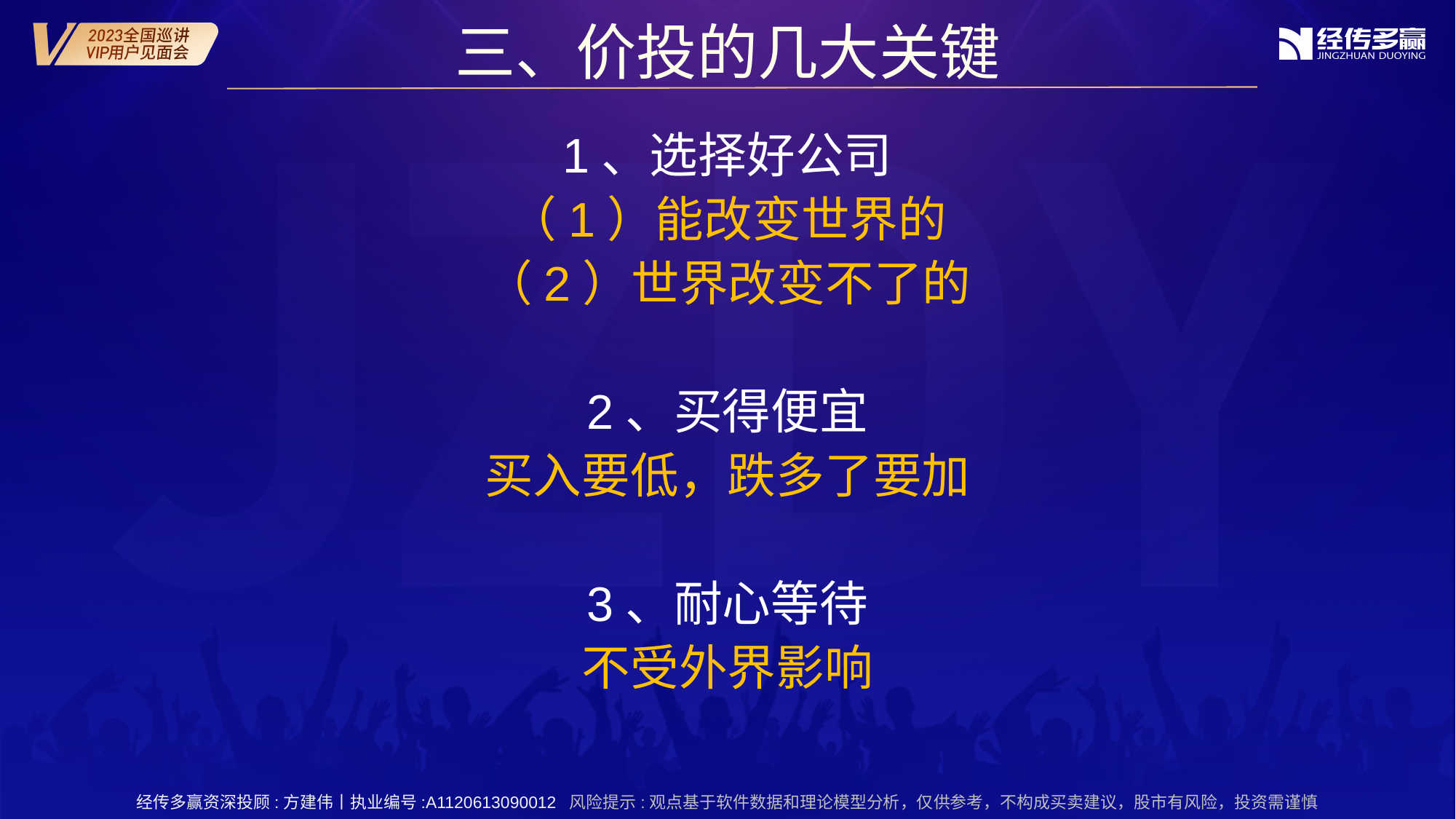

三、价投的几大关键
1、选择好公司
（1）能改变世界的
（2）世界改变不了的

2、买得便宜
买入要低，跌多了要加

3、耐心等待
不受外界影响